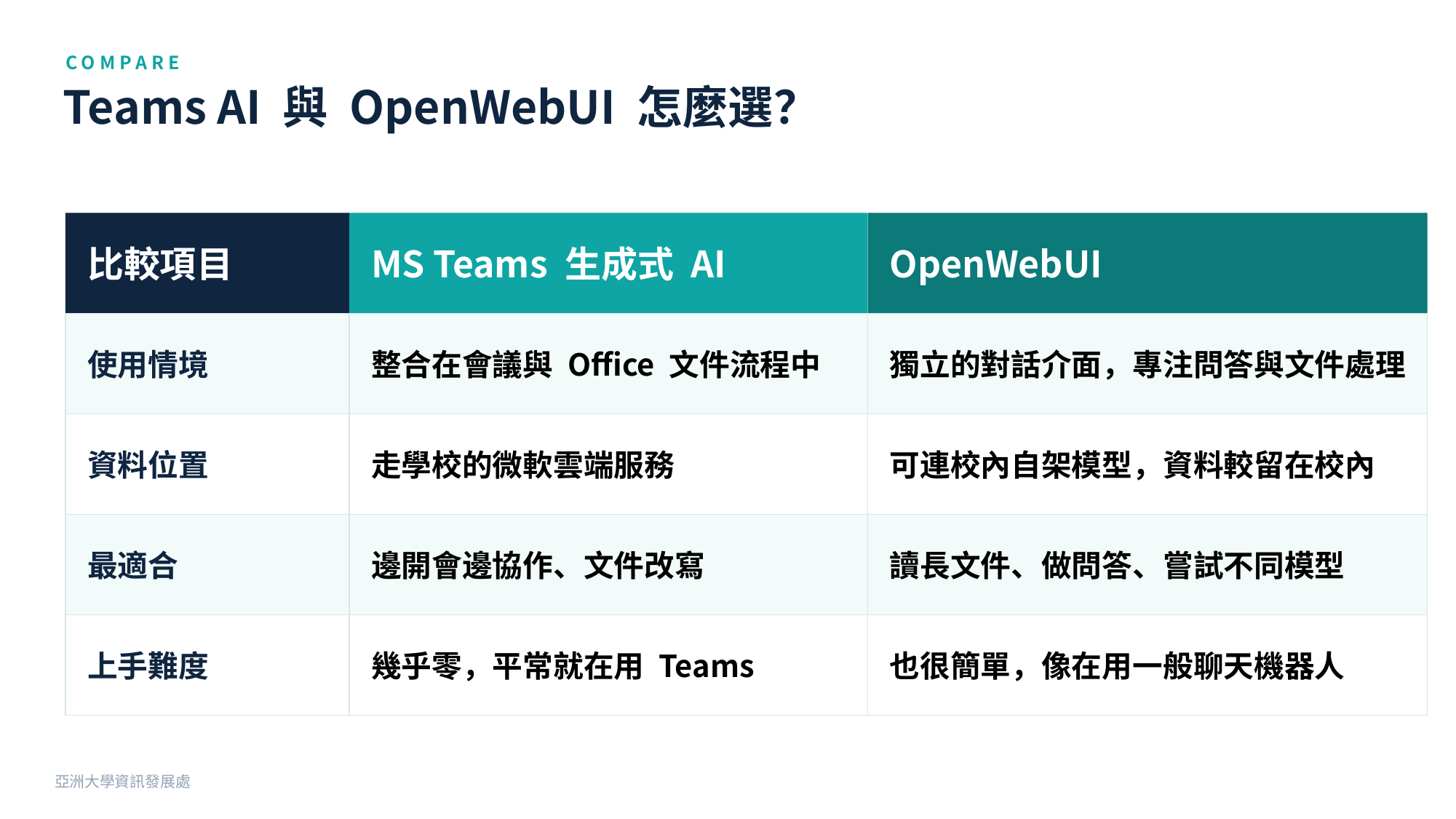

COMPARE
Teams AI 與 OpenWebUI 怎麼選？

比較項目

MS Teams 生成式 AI

OpenWebUI

使用情境

整合在會議與 Office 文件流程中

獨立的對話介面，專注問答與文件處理

資料位置

走學校的微軟雲端服務

可連校內自架模型，資料較留在校內

最適合

邊開會邊協作、文件改寫

讀長文件、做問答、嘗試不同模型

上手難度

幾乎零，平常就在用 Teams

也很簡單，像在用一般聊天機器人
亞洲大學資訊發展處